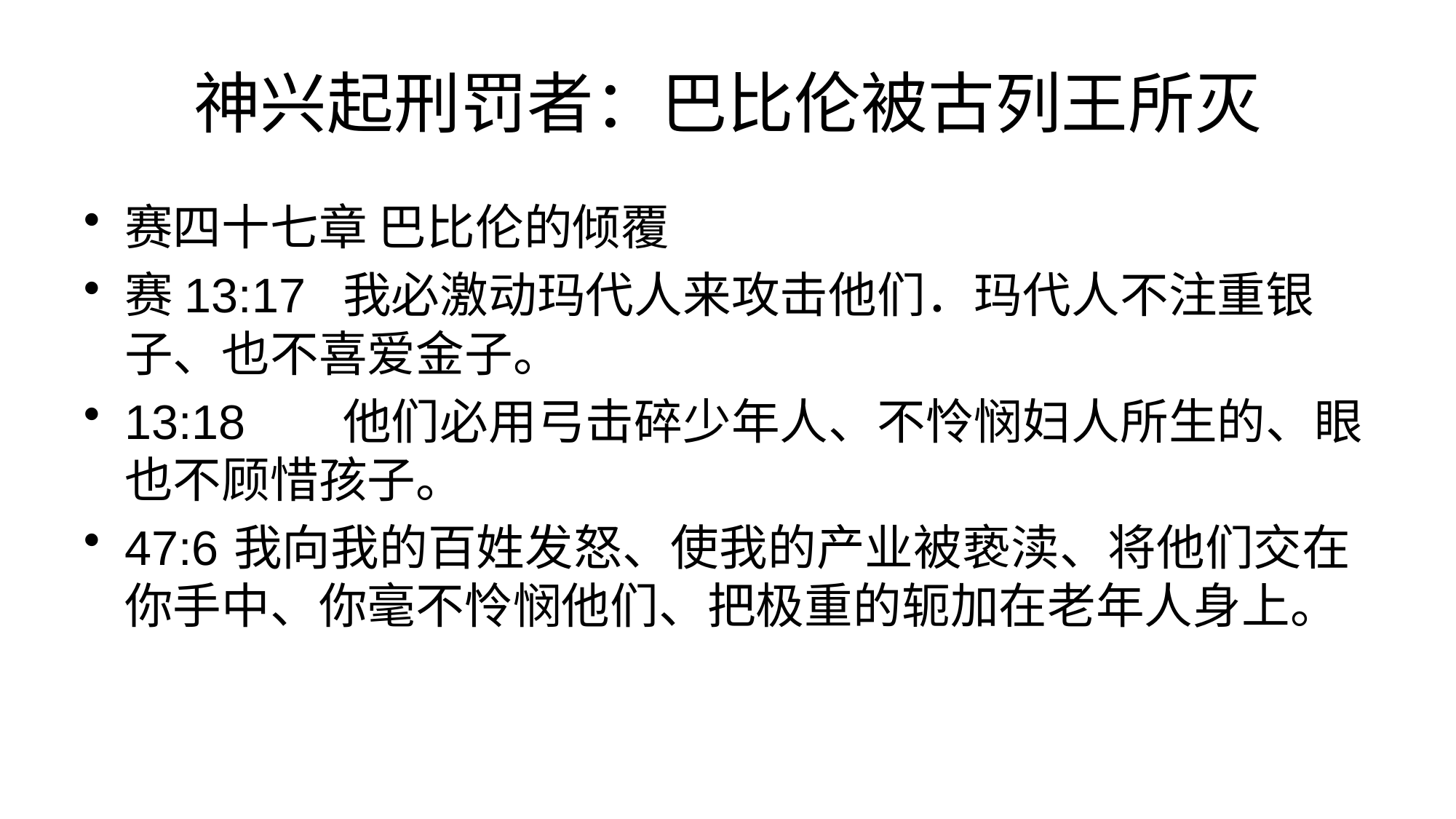

# 神兴起刑罚者：巴比伦被古列王所灭
赛四十七章 巴比伦的倾覆
赛13:17	我必激动玛代人来攻击他们．玛代人不注重银子、也不喜爱金子。
13:18	他们必用弓击碎少年人、不怜悯妇人所生的、眼也不顾惜孩子。
47:6	我向我的百姓发怒、使我的产业被亵渎、将他们交在你手中、你毫不怜悯他们、把极重的轭加在老年人身上。